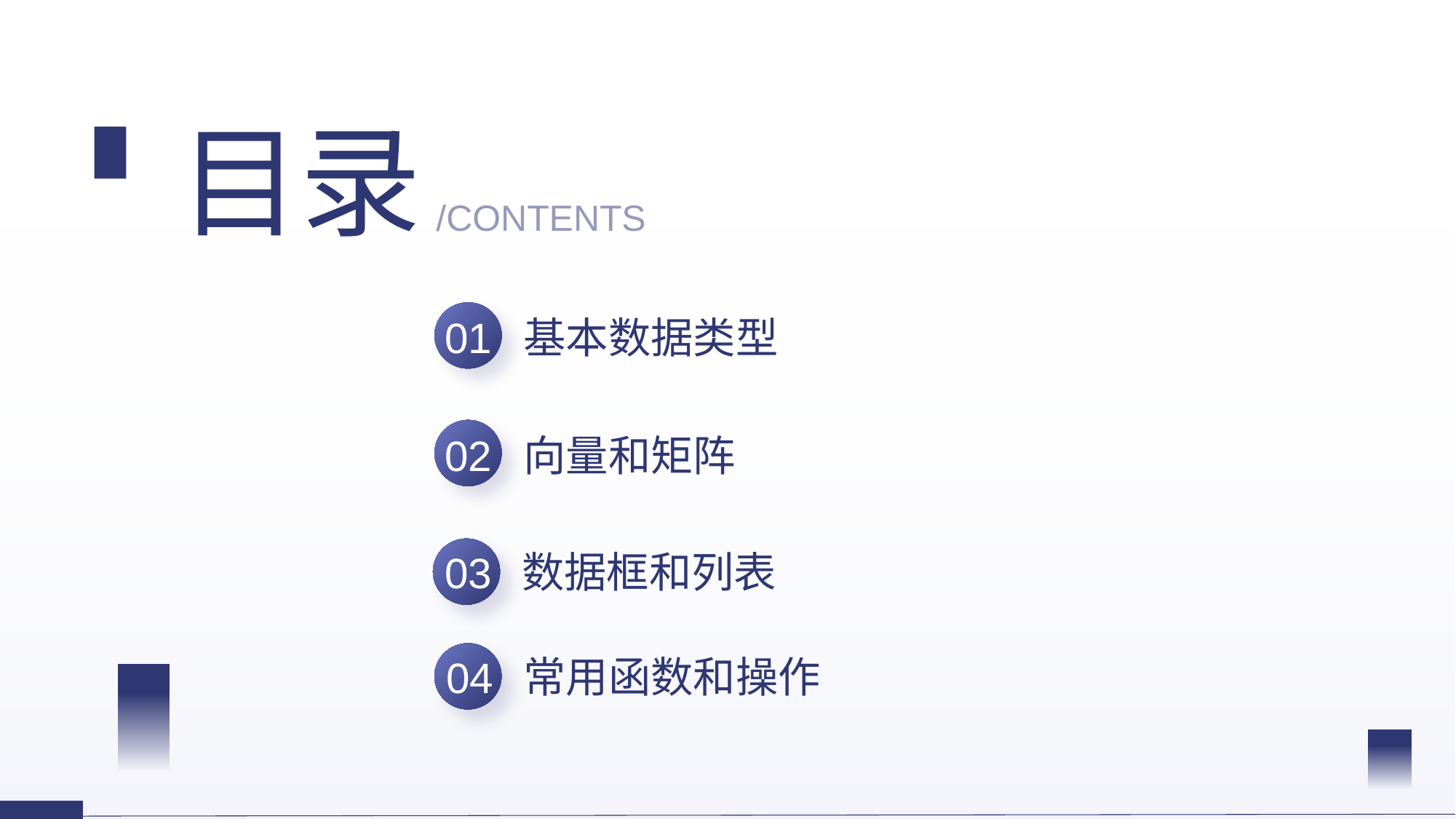

目录

/CONTENTS

01
基本数据类型

向量和矩阵
02

数据框和列表
03

常用函数和操作
04